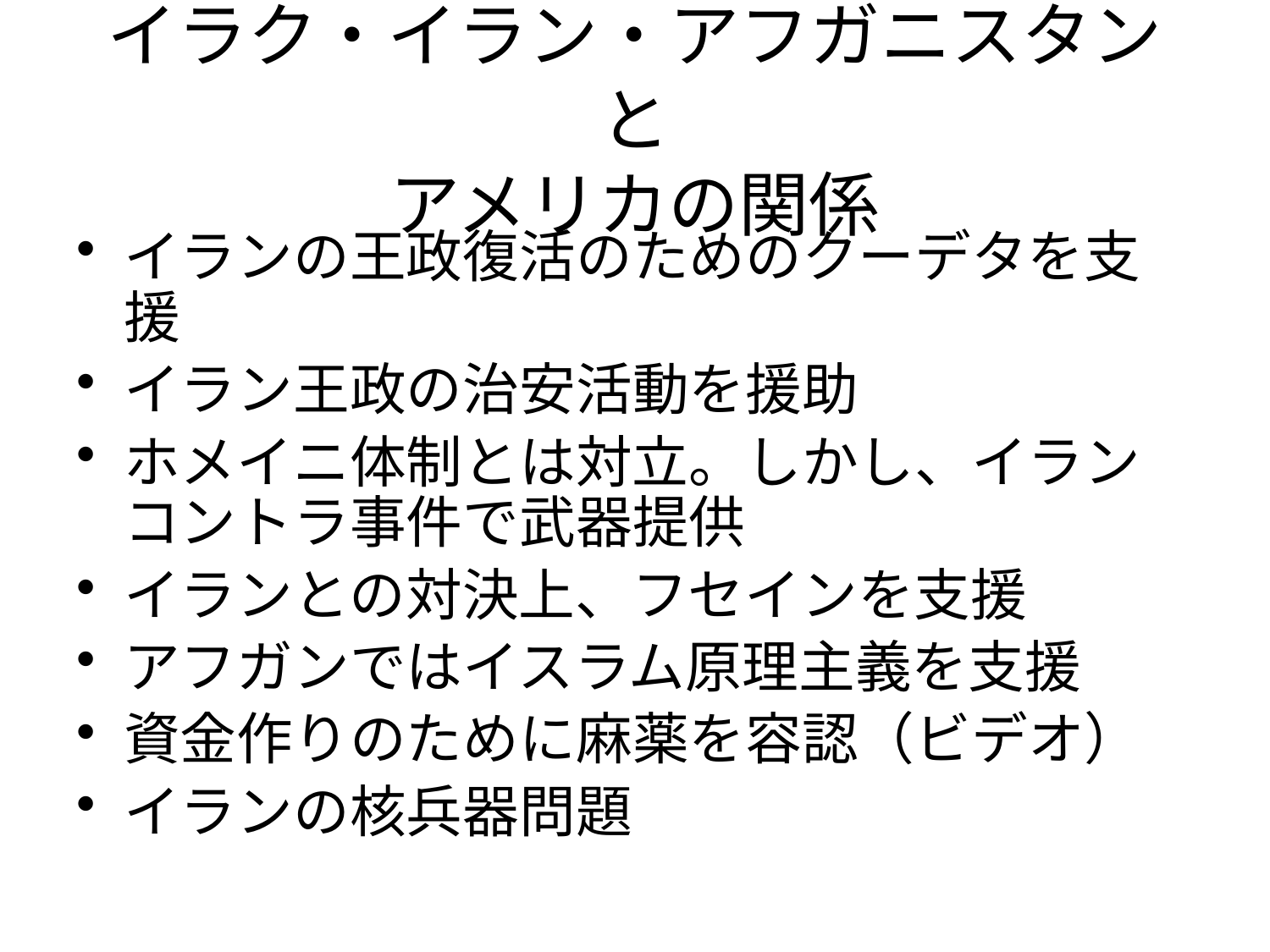

# イラク・イラン・アフガニスタンと アメリカの関係
イランの王政復活のためのクーデタを支援
イラン王政の治安活動を援助
ホメイニ体制とは対立。しかし、イランコントラ事件で武器提供
イランとの対決上、フセインを支援
アフガンではイスラム原理主義を支援
資金作りのために麻薬を容認（ビデオ）
イランの核兵器問題